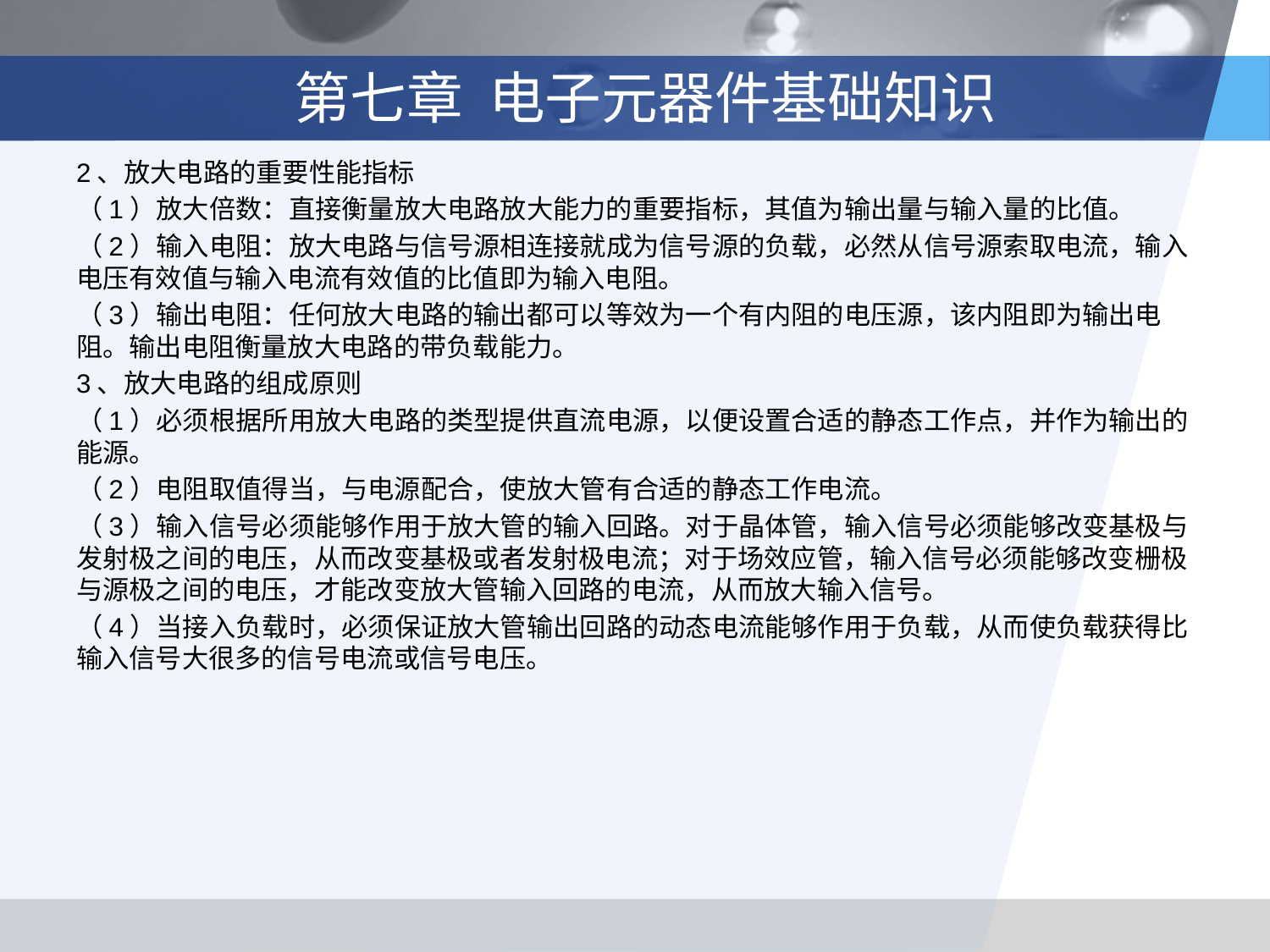

# 第七章  电子元器件基础知识
2、放大电路的重要性能指标
（1）放大倍数：直接衡量放大电路放大能力的重要指标，其值为输出量与输入量的比值。
（2）输入电阻：放大电路与信号源相连接就成为信号源的负载，必然从信号源索取电流，输入电压有效值与输入电流有效值的比值即为输入电阻。
（3）输出电阻：任何放大电路的输出都可以等效为一个有内阻的电压源，该内阻即为输出电阻。输出电阻衡量放大电路的带负载能力。
3、放大电路的组成原则
（1）必须根据所用放大电路的类型提供直流电源，以便设置合适的静态工作点，并作为输出的能源。
（2）电阻取值得当，与电源配合，使放大管有合适的静态工作电流。
（3）输入信号必须能够作用于放大管的输入回路。对于晶体管，输入信号必须能够改变基极与发射极之间的电压，从而改变基极或者发射极电流；对于场效应管，输入信号必须能够改变栅极与源极之间的电压，才能改变放大管输入回路的电流，从而放大输入信号。
（4）当接入负载时，必须保证放大管输出回路的动态电流能够作用于负载，从而使负载获得比输入信号大很多的信号电流或信号电压。